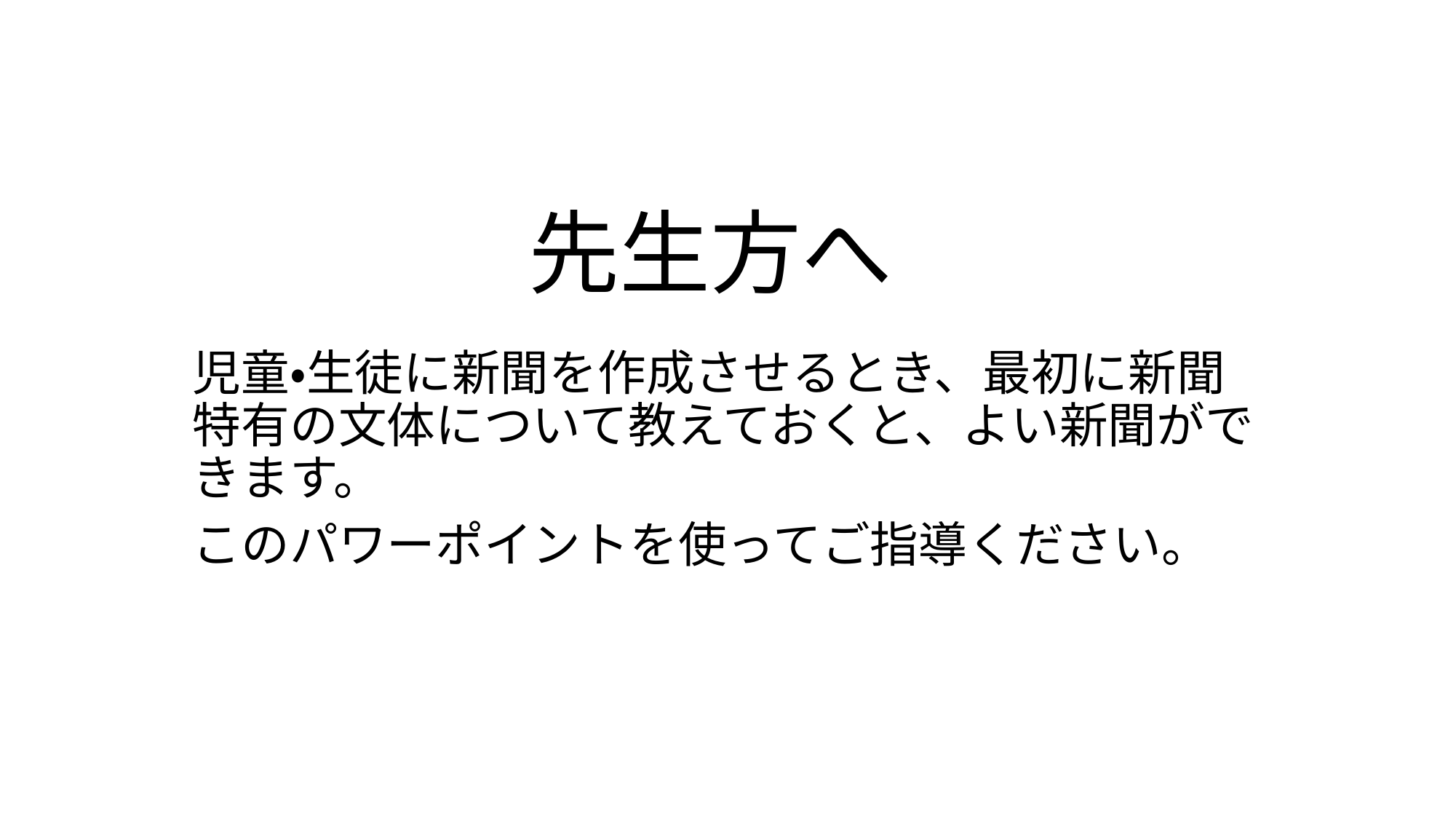

# 先生方へ
児童・生徒に新聞を作成させるとき、最初に新聞特有の文体について教えておくと、よい新聞ができます。
このパワーポイントを使ってご指導ください。